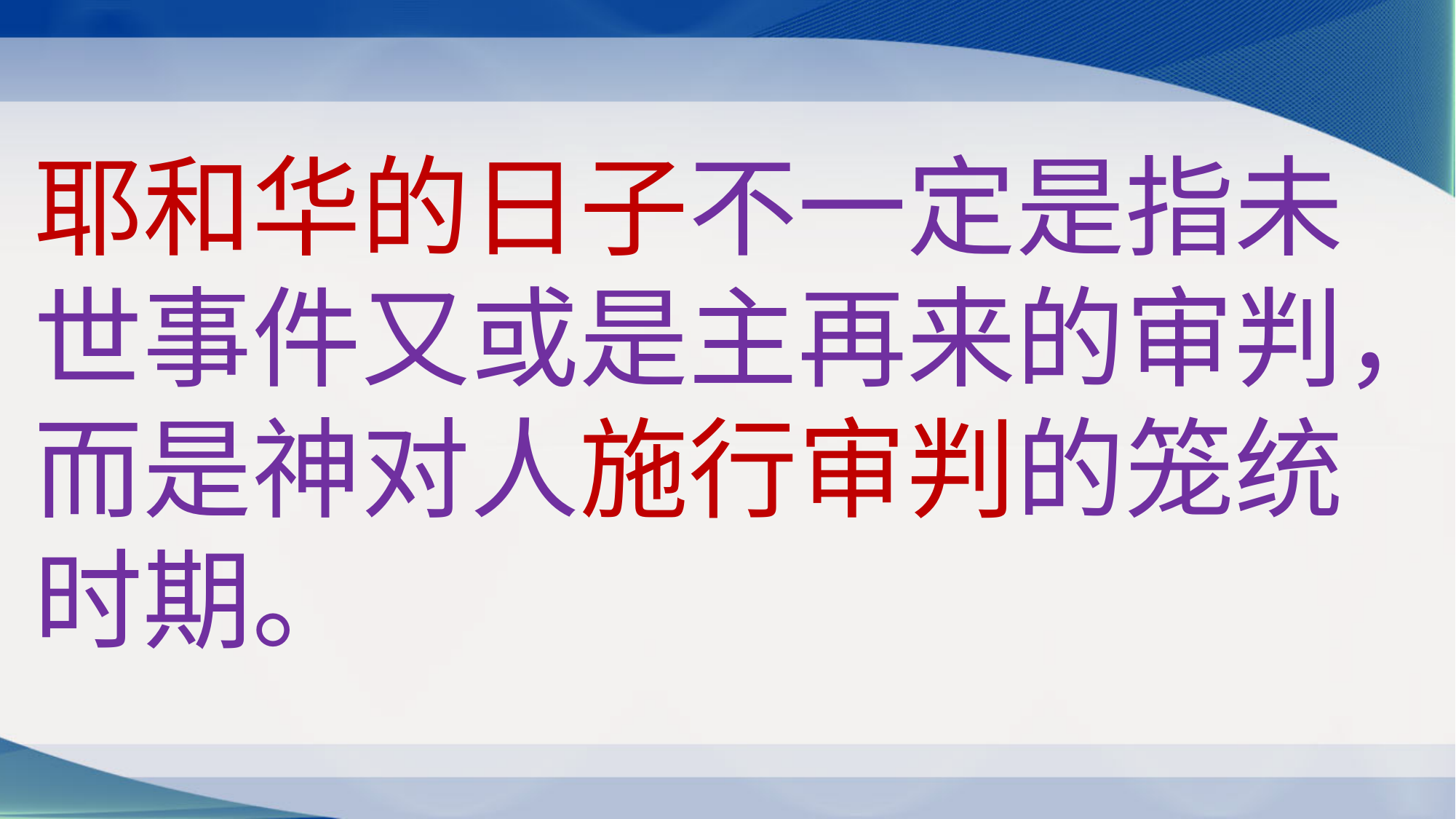

耶和华的日子不一定是指未世事件又或是主再来的审判，而是神对人施行审判的笼统时期。